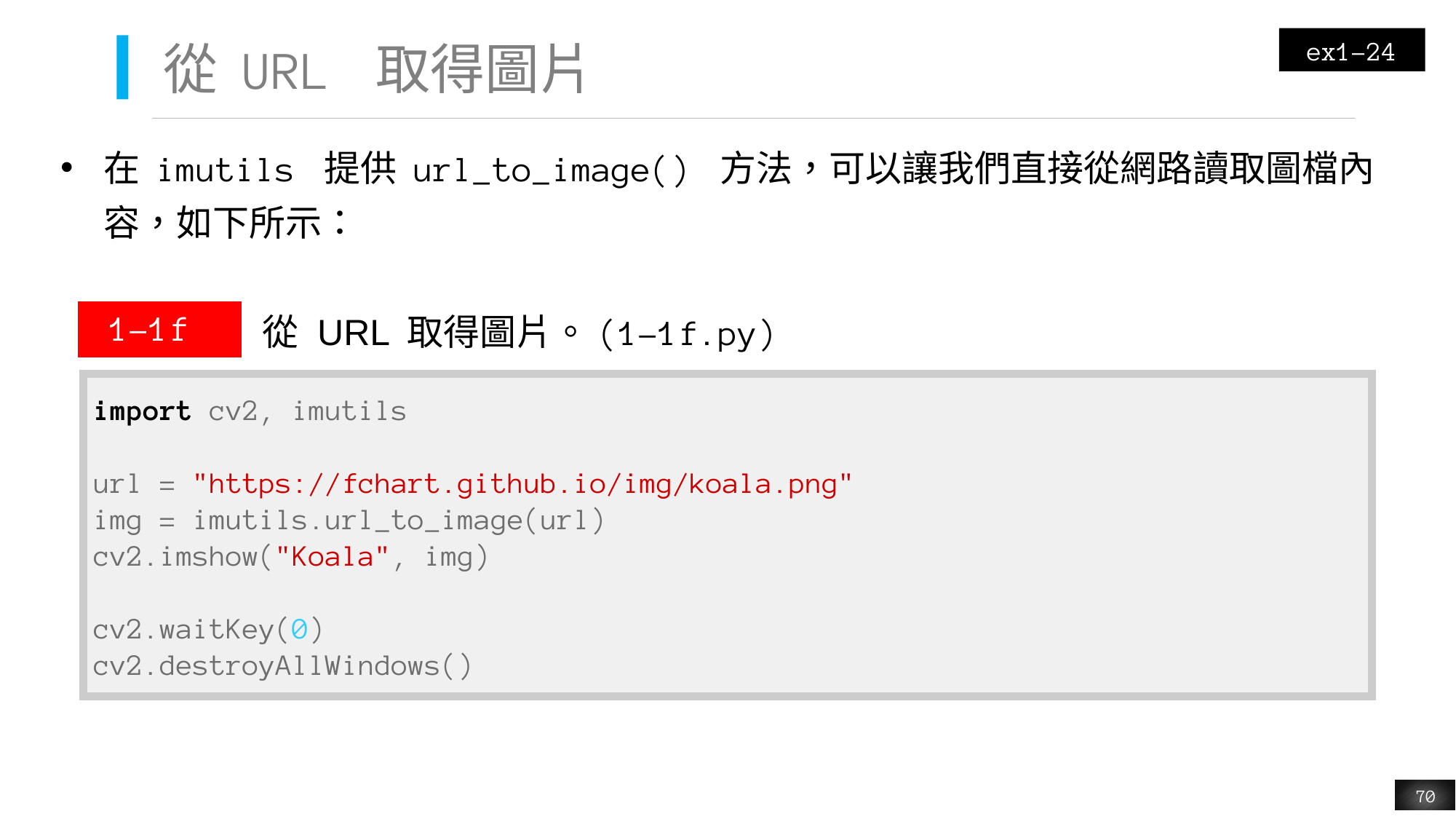

ex1-24
# 從 URL 取得圖片

在 imutils 提供 url_to_image() 方法，可以讓我們直接從網路讀取圖檔內容，如下所示：
| 1-1f | 從 URL 取得圖片。(1-1f.py) |
| --- | --- |
| import cv2, imutils url = "https://fchart.github.io/img/koala.png" img = imutils.url\_to\_image(url) cv2.imshow("Koala", img) cv2.waitKey(0) cv2.destroyAllWindows() |
| --- |